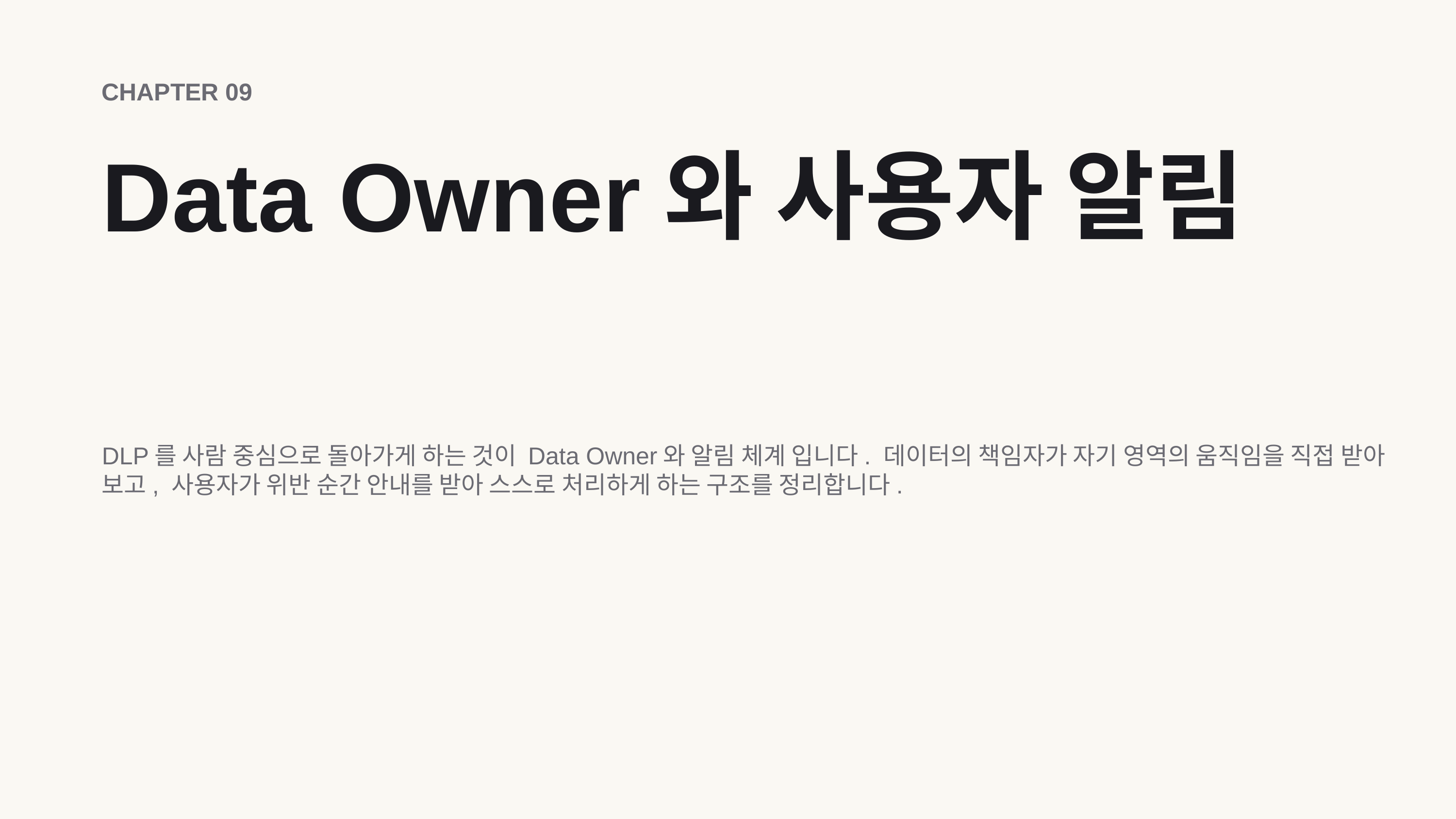

CHAPTER 09
Data Owner와 사용자 알림
DLP를 사람 중심으로 돌아가게 하는 것이 Data Owner와 알림 체계 입니다. 데이터의 책임자가 자기 영역의 움직임을 직접 받아 보고, 사용자가 위반 순간 안내를 받아 스스로 처리하게 하는 구조를 정리합니다.